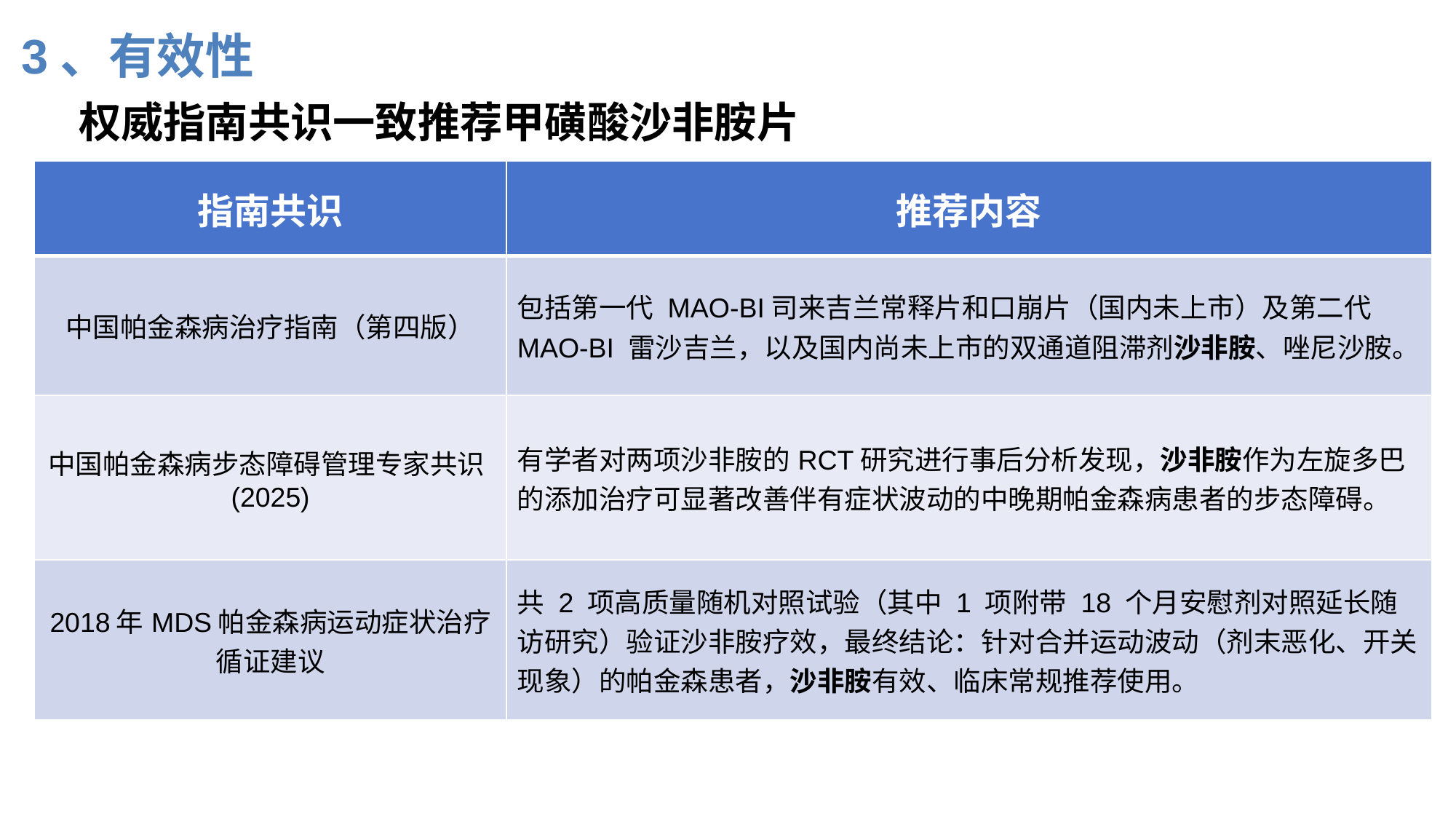

3、有效性
权威指南共识一致推荐甲磺酸沙非胺片
| 指南共识 | 推荐内容 |
| --- | --- |
| 中国帕金森病治疗指南（第四版） | 包括第一代 MAO-BI司来吉兰常释片和口崩片（国内未上市）及第二代 MAO-BI 雷沙吉兰，以及国内尚未上市的双通道阻滞剂沙非胺、唑尼沙胺。 |
| 中国帕金森病步态障碍管理专家共识(2025) | 有学者对两项沙非胺的RCT研究进行事后分析发现，沙非胺作为左旋多巴的添加治疗可显著改善伴有症状波动的中晚期帕金森病患者的步态障碍。 |
| 2018年MDS帕金森病运动症状治疗 循证建议 | 共 2 项高质量随机对照试验（其中 1 项附带 18 个月安慰剂对照延长随访研究）验证沙非胺疗效，最终结论：针对合并运动波动（剂末恶化、开关现象）的帕金森患者，沙非胺有效、临床常规推荐使用。 |